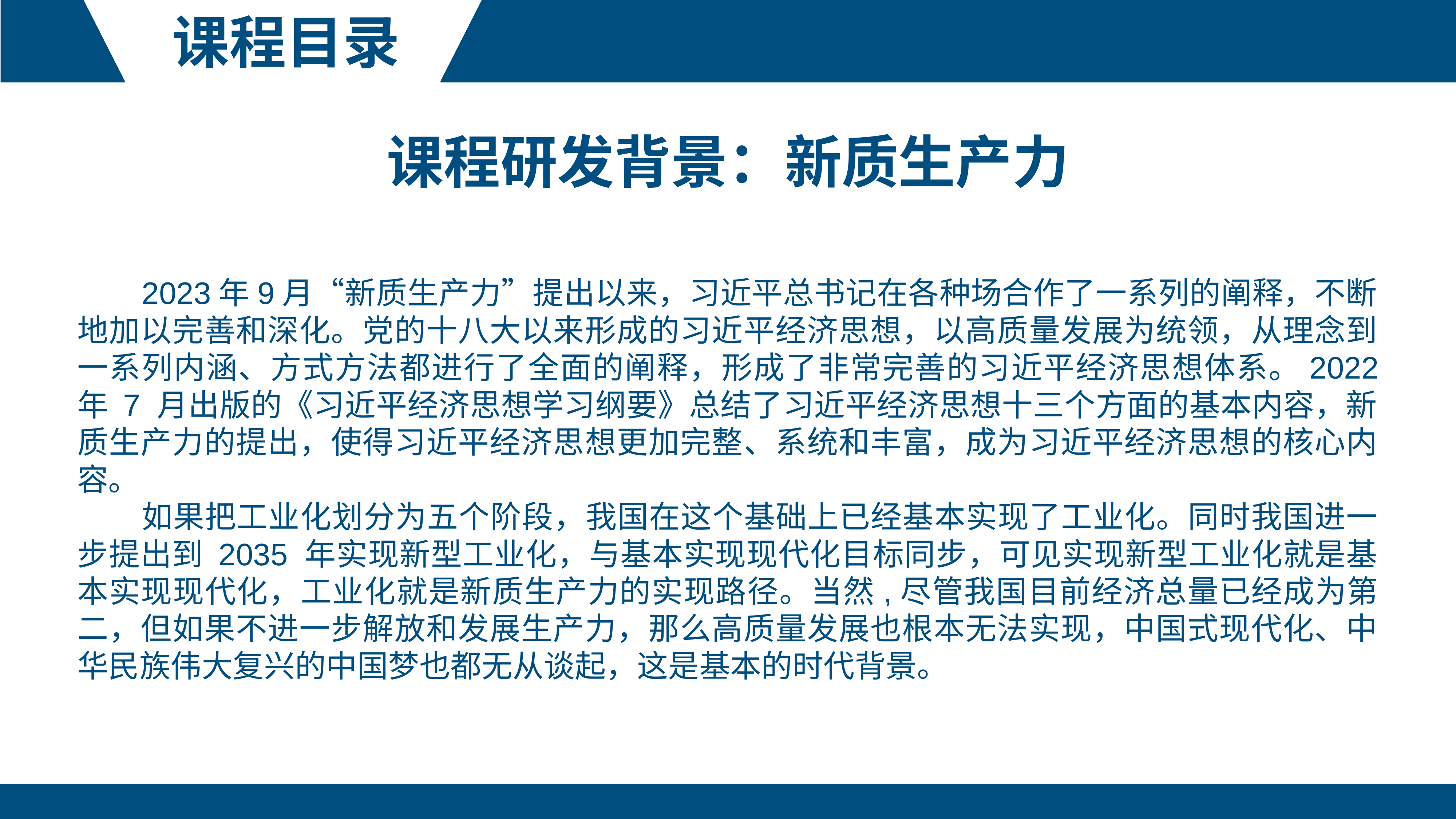

课程目录
课程研发背景：新质生产力
2023年9月“新质生产力”提出以来，习近平总书记在各种场合作了一系列的阐释，不断地加以完善和深化。党的十八大以来形成的习近平经济思想，以高质量发展为统领，从理念到一系列内涵、方式方法都进行了全面的阐释，形成了非常完善的习近平经济思想体系。2022 年 7 月出版的《习近平经济思想学习纲要》总结了习近平经济思想十三个方面的基本内容，新质生产力的提出，使得习近平经济思想更加完整、系统和丰富，成为习近平经济思想的核心内容。
如果把工业化划分为五个阶段，我国在这个基础上已经基本实现了工业化。同时我国进一步提出到 2035 年实现新型工业化，与基本实现现代化目标同步，可见实现新型工业化就是基本实现现代化，工业化就是新质生产力的实现路径。当然,尽管我国目前经济总量已经成为第二，但如果不进一步解放和发展生产力，那么高质量发展也根本无法实现，中国式现代化、中华民族伟大复兴的中国梦也都无从谈起，这是基本的时代背景。